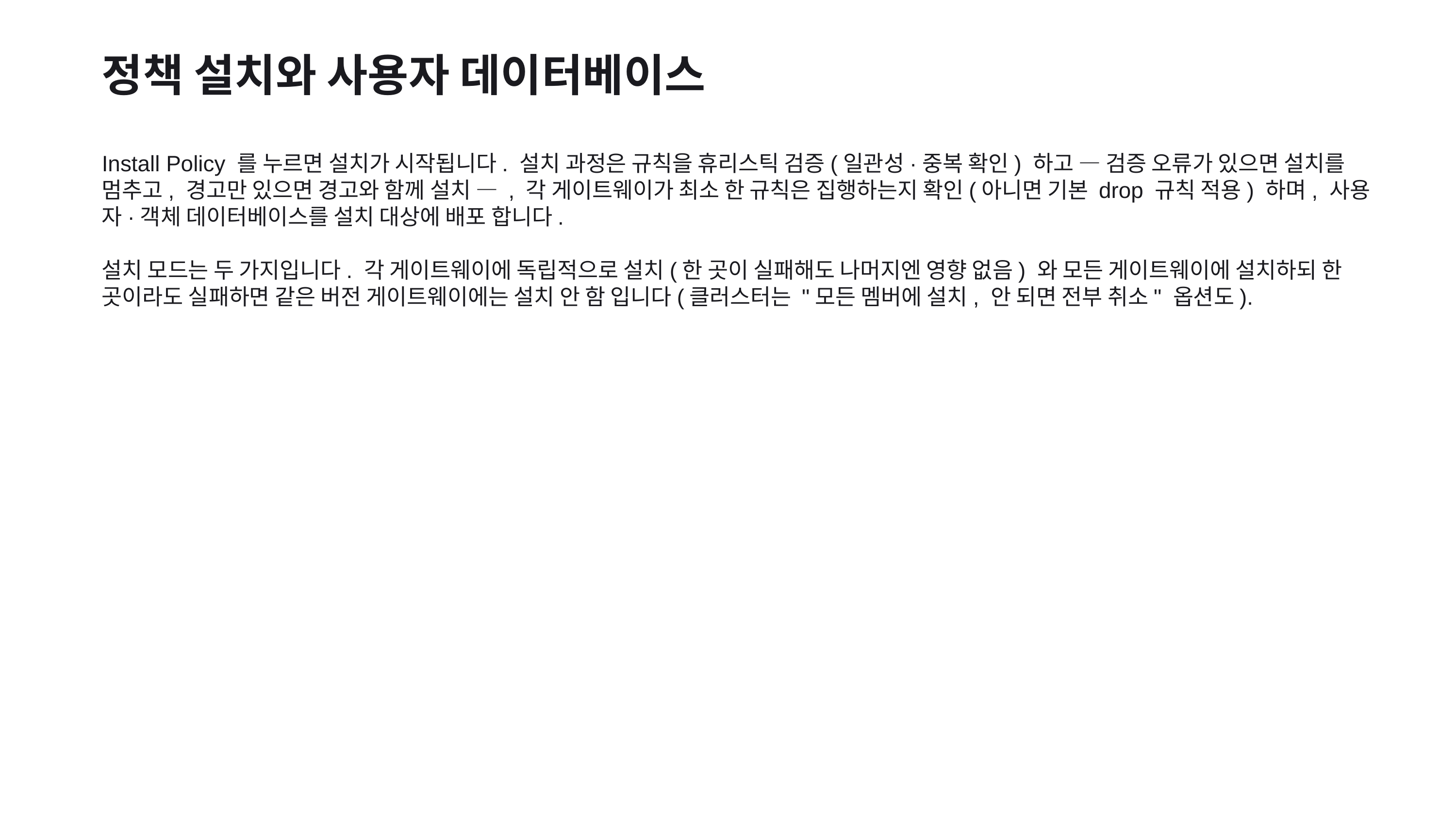

정책 설치와 사용자 데이터베이스
Install Policy 를 누르면 설치가 시작됩니다. 설치 과정은 규칙을 휴리스틱 검증(일관성·중복 확인) 하고 — 검증 오류가 있으면 설치를 멈추고, 경고만 있으면 경고와 함께 설치 — , 각 게이트웨이가 최소 한 규칙은 집행하는지 확인(아니면 기본 drop 규칙 적용) 하며, 사용자·객체 데이터베이스를 설치 대상에 배포 합니다.

설치 모드는 두 가지입니다. 각 게이트웨이에 독립적으로 설치(한 곳이 실패해도 나머지엔 영향 없음) 와 모든 게이트웨이에 설치하되 한 곳이라도 실패하면 같은 버전 게이트웨이에는 설치 안 함 입니다(클러스터는 "모든 멤버에 설치, 안 되면 전부 취소" 옵션도).